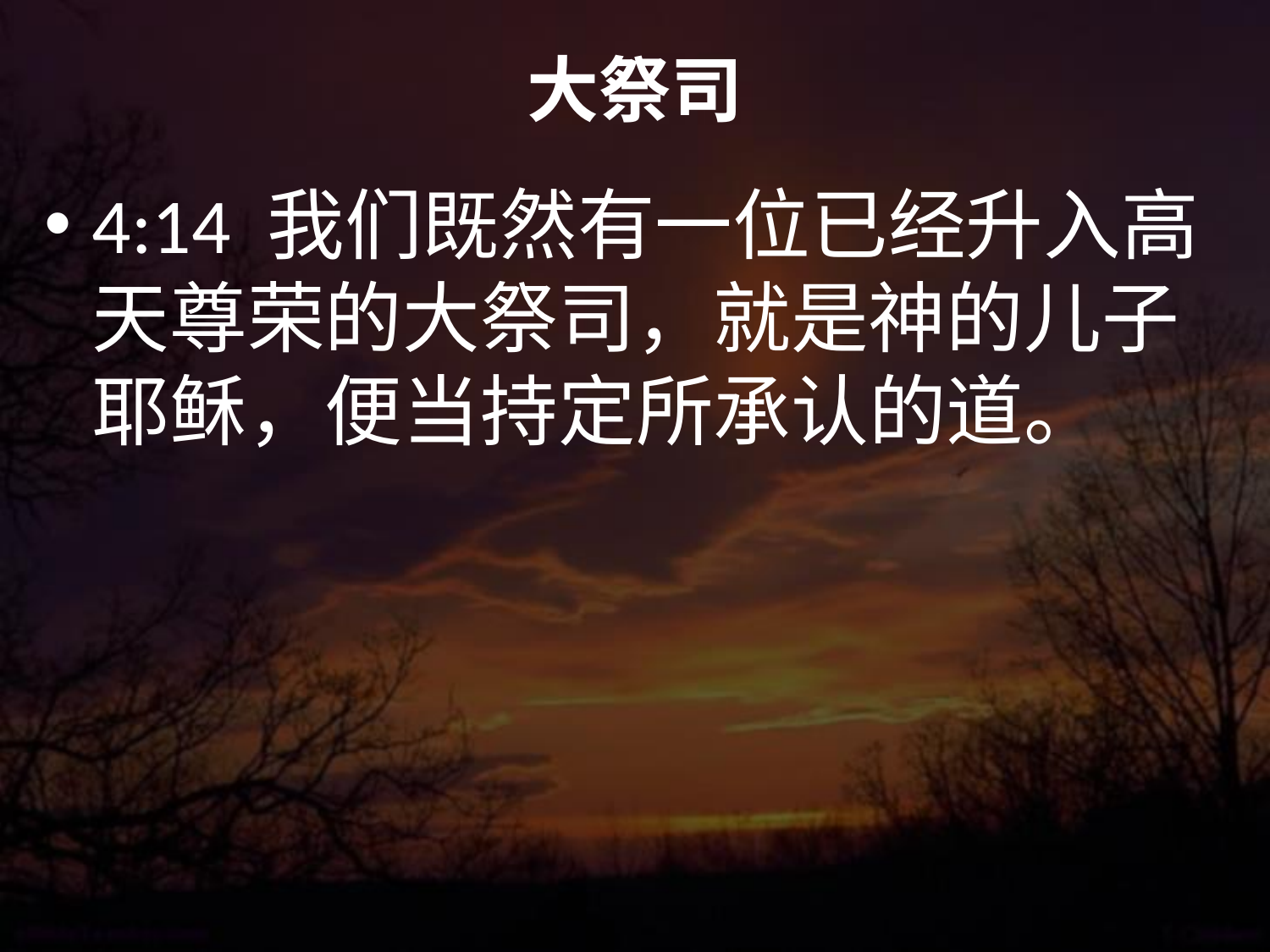

# 大祭司
4:14 我们既然有一位已经升入高天尊荣的大祭司，就是神的儿子耶稣，便当持定所承认的道。